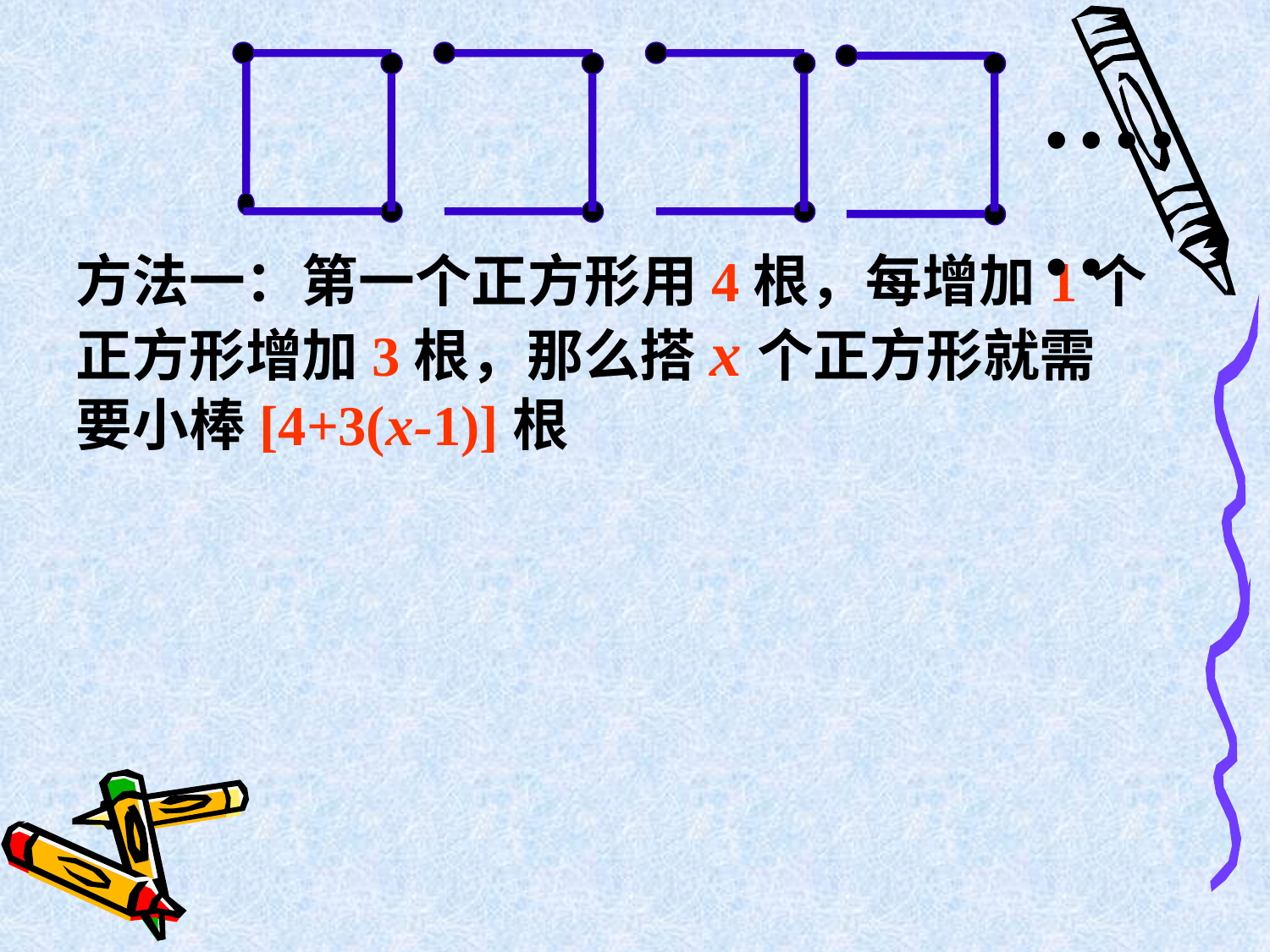

······
方法一：第一个正方形用4根，每增加1个正方形增加3根，那么搭x个正方形就需要小棒[4+3(x-1)]根